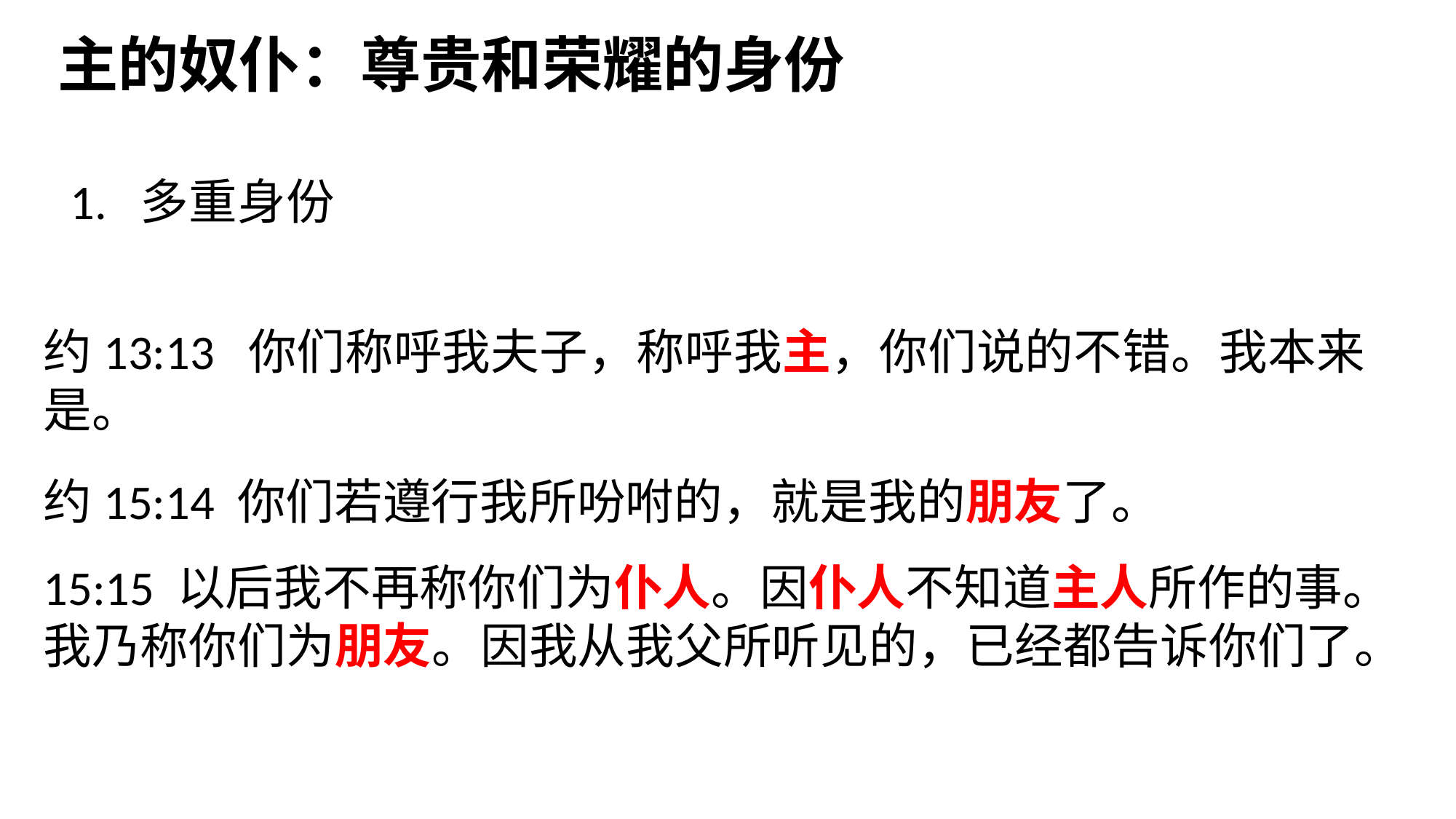

主的奴仆：尊贵和荣耀的身份
1.  多重身份
约13:13  你们称呼我夫子，称呼我主，你们说的不错。我本来是。
约15:14 你们若遵行我所吩咐的，就是我的朋友了。
15:15 以后我不再称你们为仆人。因仆人不知道主人所作的事。我乃称你们为朋友。因我从我父所听见的，已经都告诉你们了。